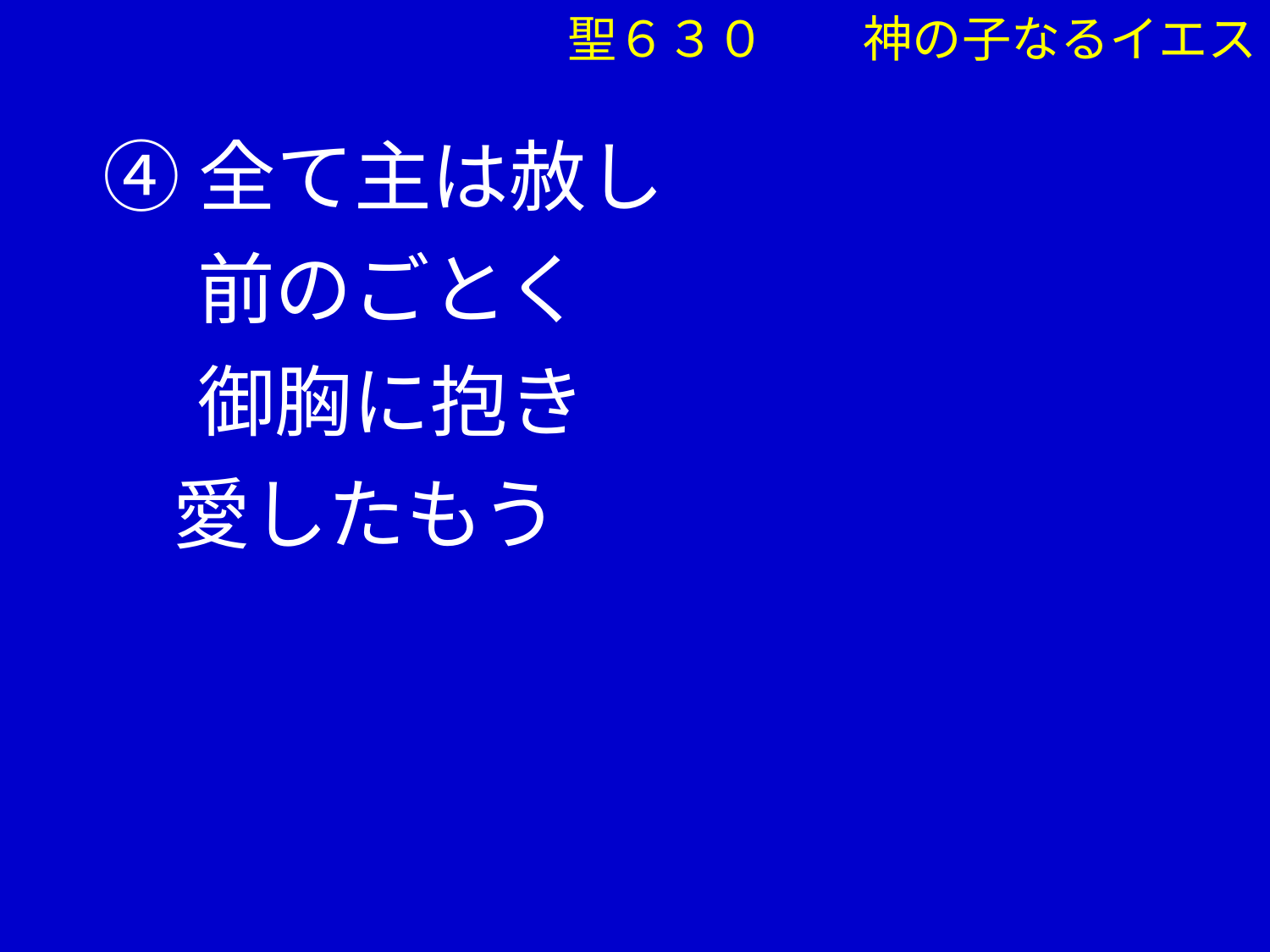

聖６３０　　神の子なるイエス
④全て主は赦し
　 前のごとく
　 御胸に抱き
   愛したもう